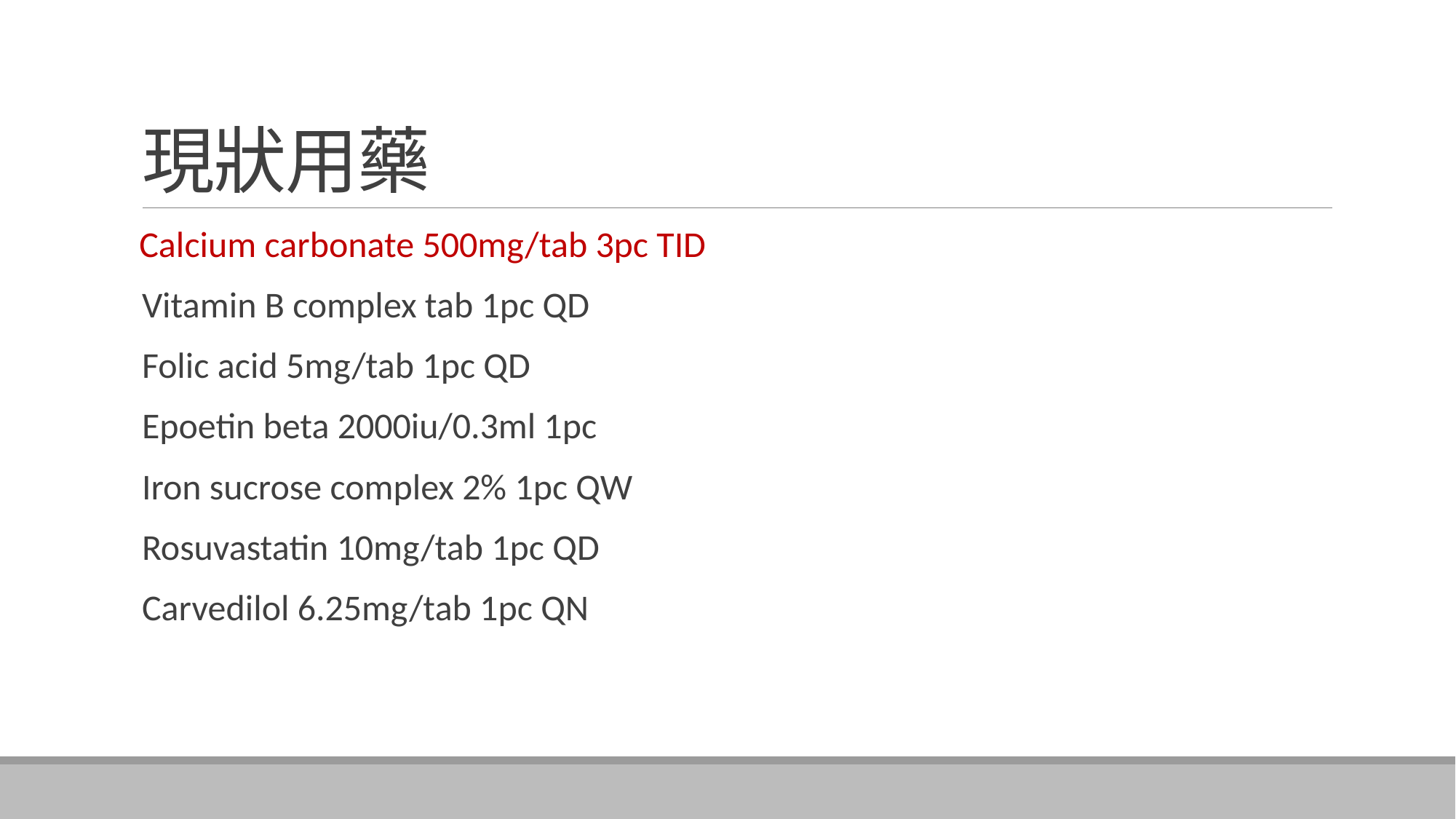

# 現狀用藥
 Calcium carbonate 500mg/tab 3pc TID
Vitamin B complex tab 1pc QD
Folic acid 5mg/tab 1pc QD
Epoetin beta 2000iu/0.3ml 1pc
Iron sucrose complex 2% 1pc QW
Rosuvastatin 10mg/tab 1pc QD
Carvedilol 6.25mg/tab 1pc QN